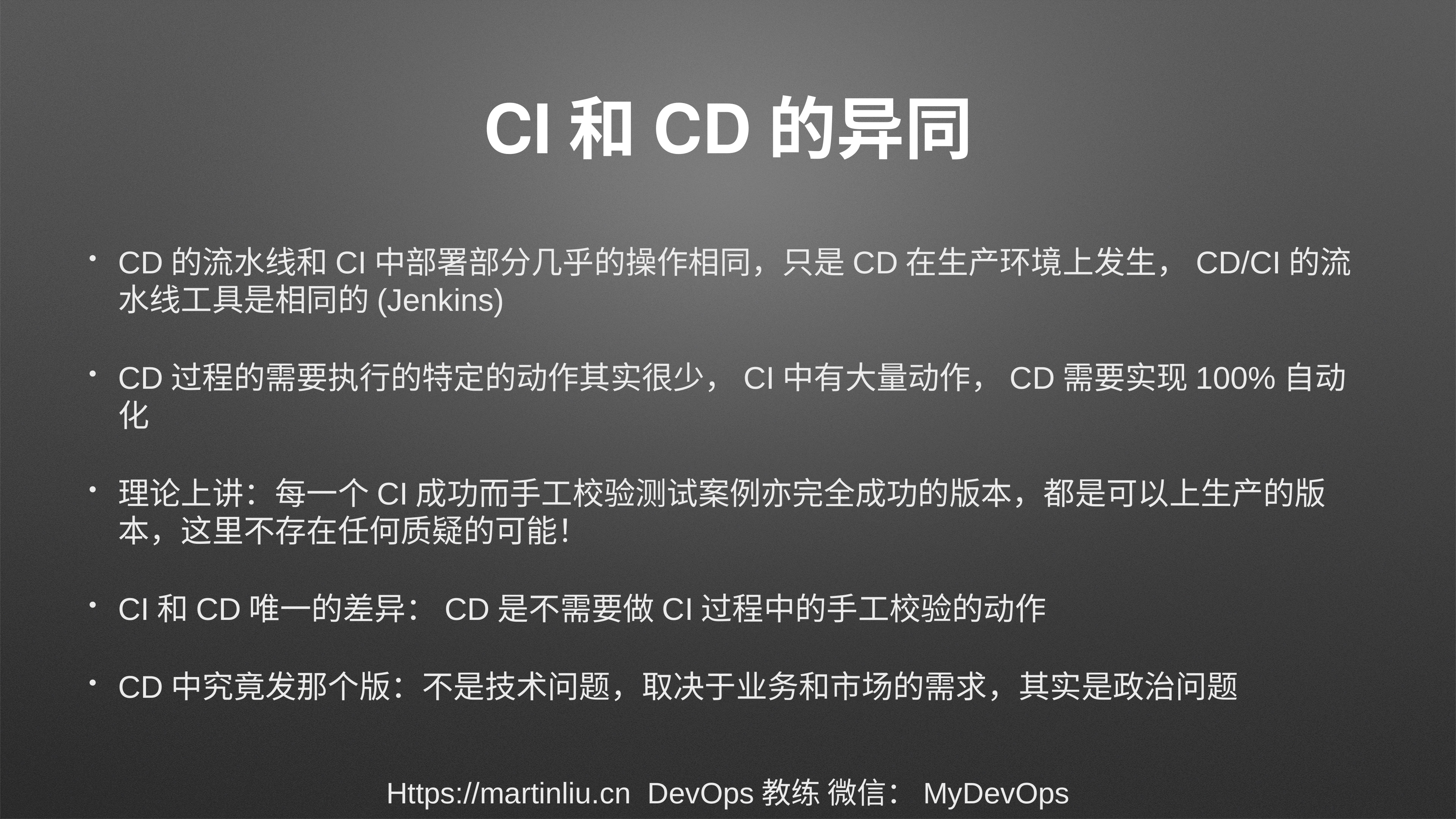

# CI和CD的异同
CD的流水线和CI中部署部分几乎的操作相同，只是CD在生产环境上发生，CD/CI的流水线工具是相同的(Jenkins)
CD过程的需要执行的特定的动作其实很少，CI中有大量动作，CD需要实现100%自动化
理论上讲：每一个CI成功而手工校验测试案例亦完全成功的版本，都是可以上生产的版本，这里不存在任何质疑的可能！
CI和CD唯一的差异：CD是不需要做CI过程中的手工校验的动作
CD中究竟发那个版：不是技术问题，取决于业务和市场的需求，其实是政治问题